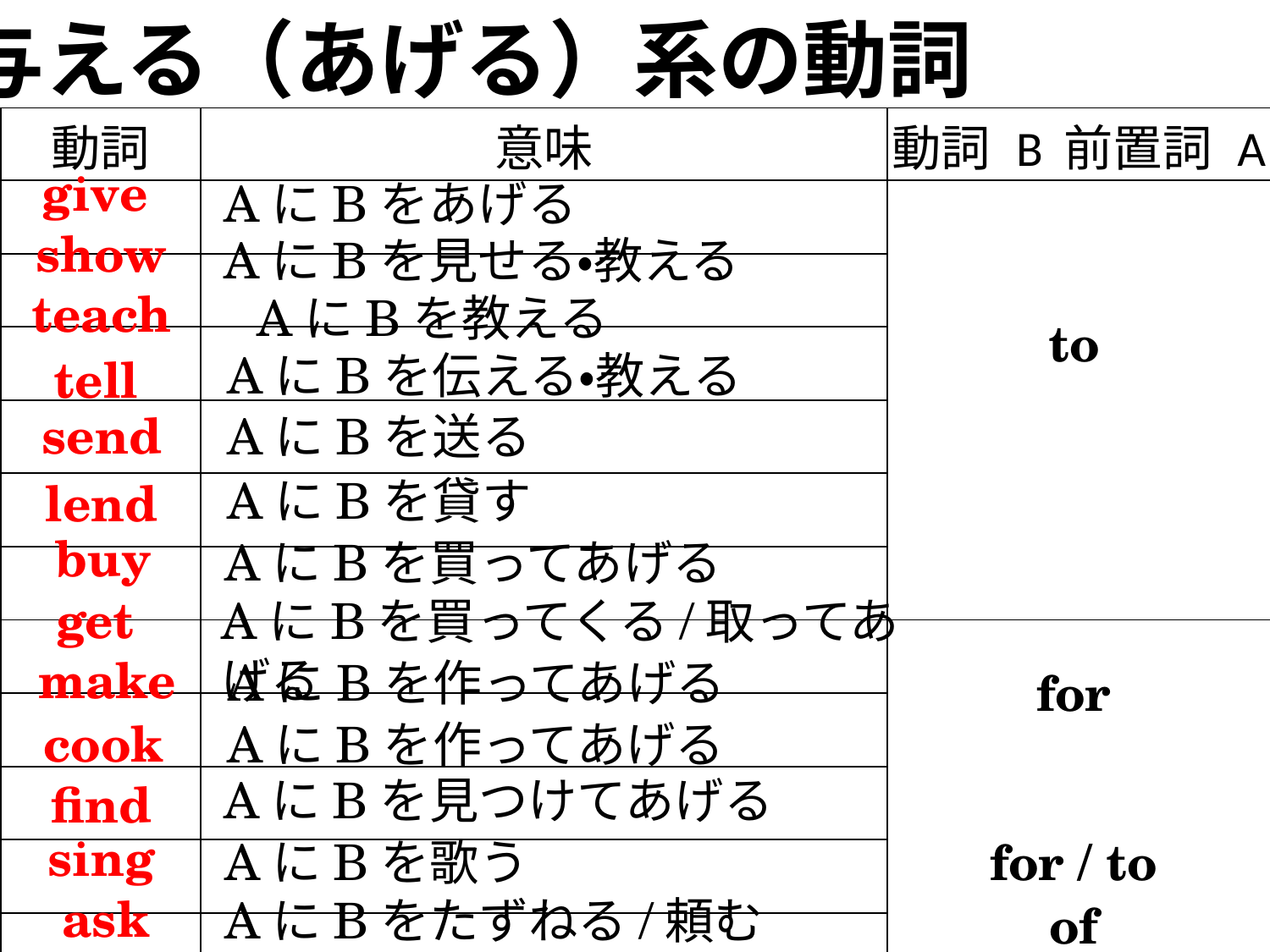

与える（あげる）系の動詞
| 動詞 | 意味 | 動詞 B 前置詞 A |
| --- | --- | --- |
|  |  |  |
|  |  |  |
|  |  |  |
|  |  |  |
|  |  |  |
|  |  |  |
|  |  |  |
|  |  |  |
|  |  |  |
|  |  |  |
|  |  |  |
|  |  |  |
|  |  |  |
give
AにBをあげる
show
AにBを見せる・教える
teach
　AにBを教える
to
AにBを伝える・教える
tell
send
AにBを送る
AにBを貸す
lend
buy
AにBを買ってあげる
get
AにBを買ってくる/取ってあげる
make
AにBを作ってあげる
for
cook
AにBを作ってあげる
AにBを見つけてあげる
find
sing
AにBを歌う
for / to
ask
AにBをたずねる/頼む
of